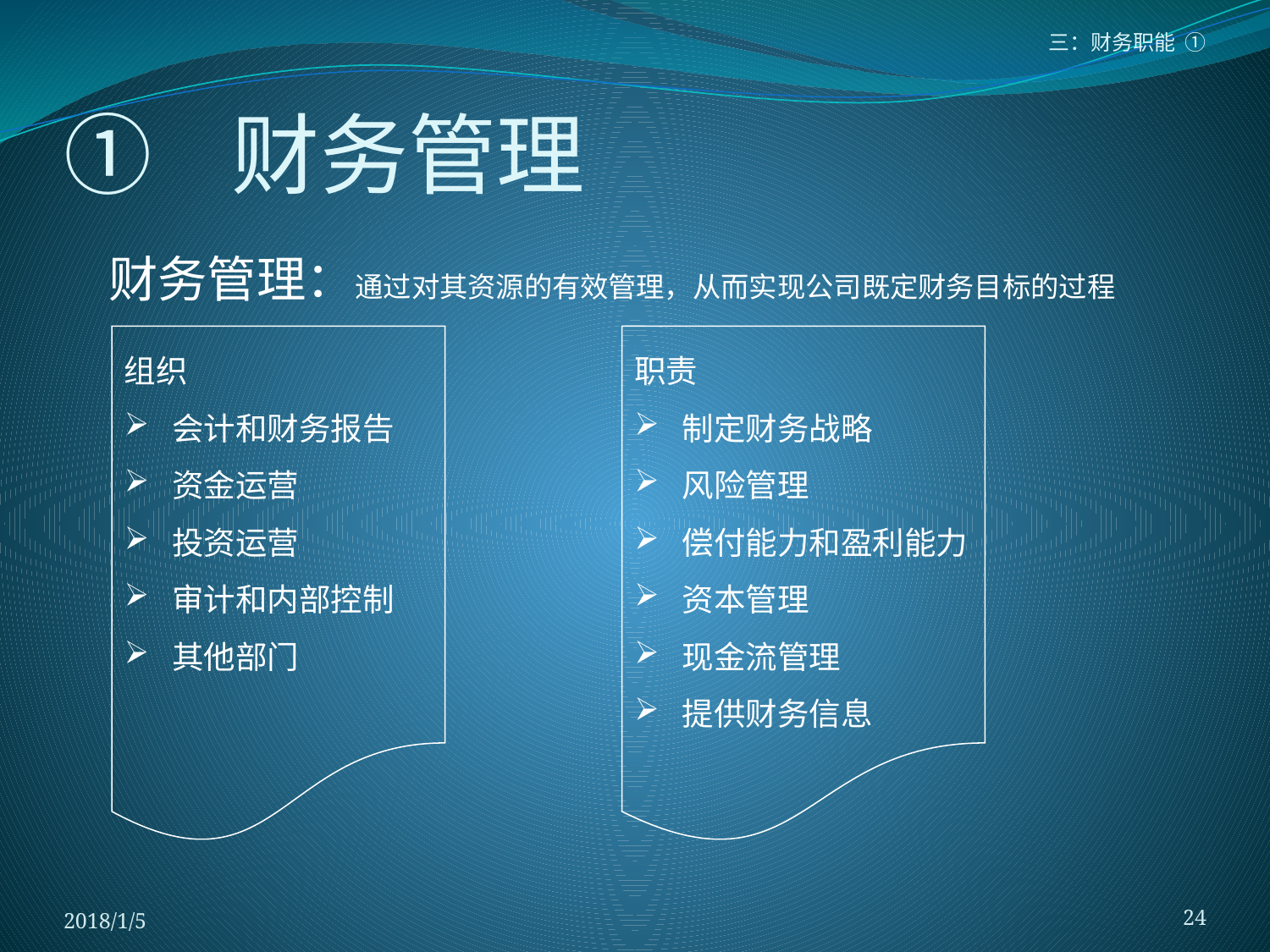

三：财务职能  ①
# ①   财务管理
财务管理：通过对其资源的有效管理，从而实现公司既定财务目标的过程
组织
会计和财务报告
资金运营
投资运营
审计和内部控制
其他部门

职责
制定财务战略
风险管理
偿付能力和盈利能力
资本管理
现金流管理
提供财务信息

2018/1/5
24